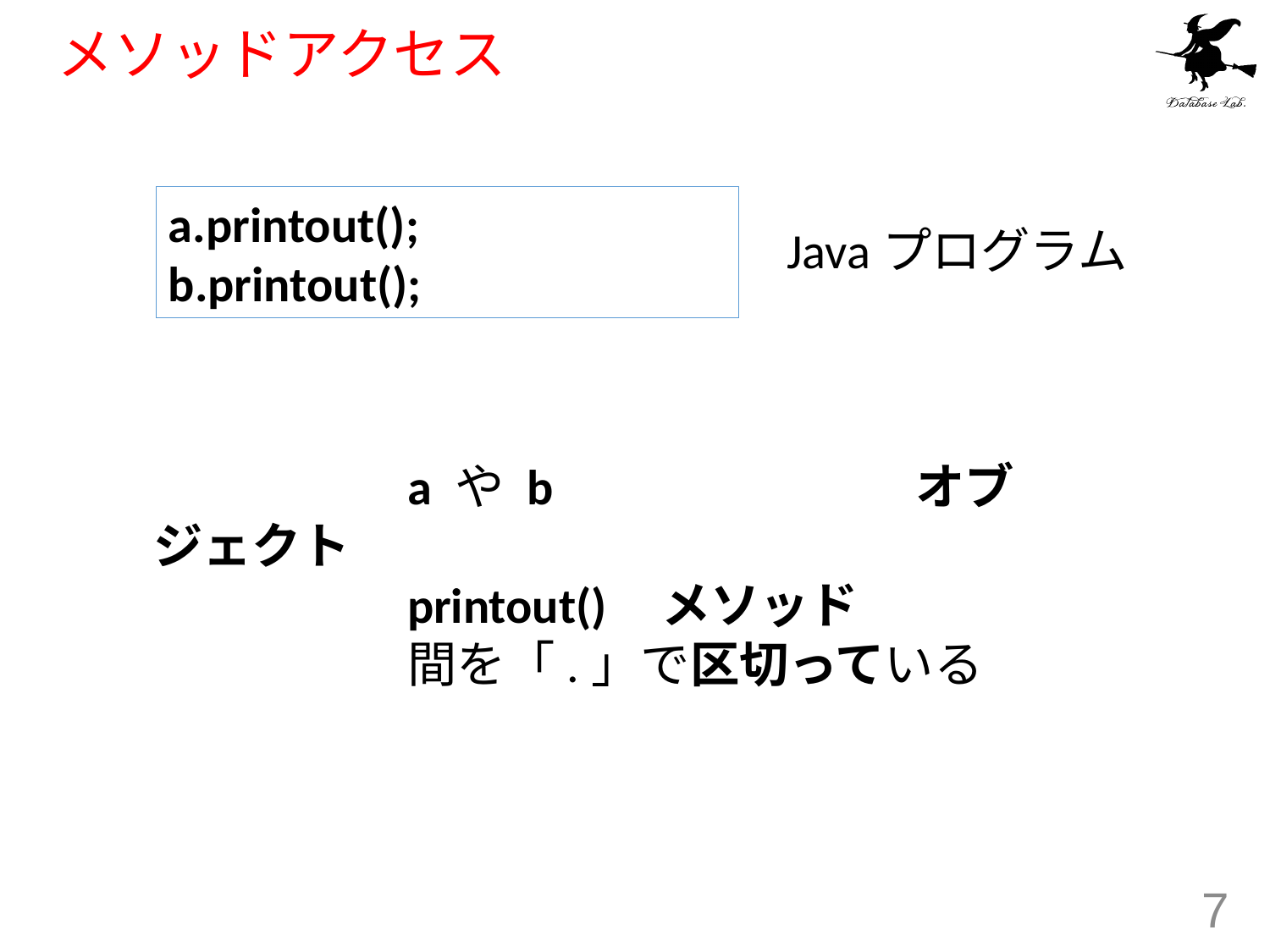

# メソッドアクセス
a.printout();
b.printout();
Javaプログラム
		a や b			オブジェクト
		printout() 	メソッド
		間を「.」で区切っている
7